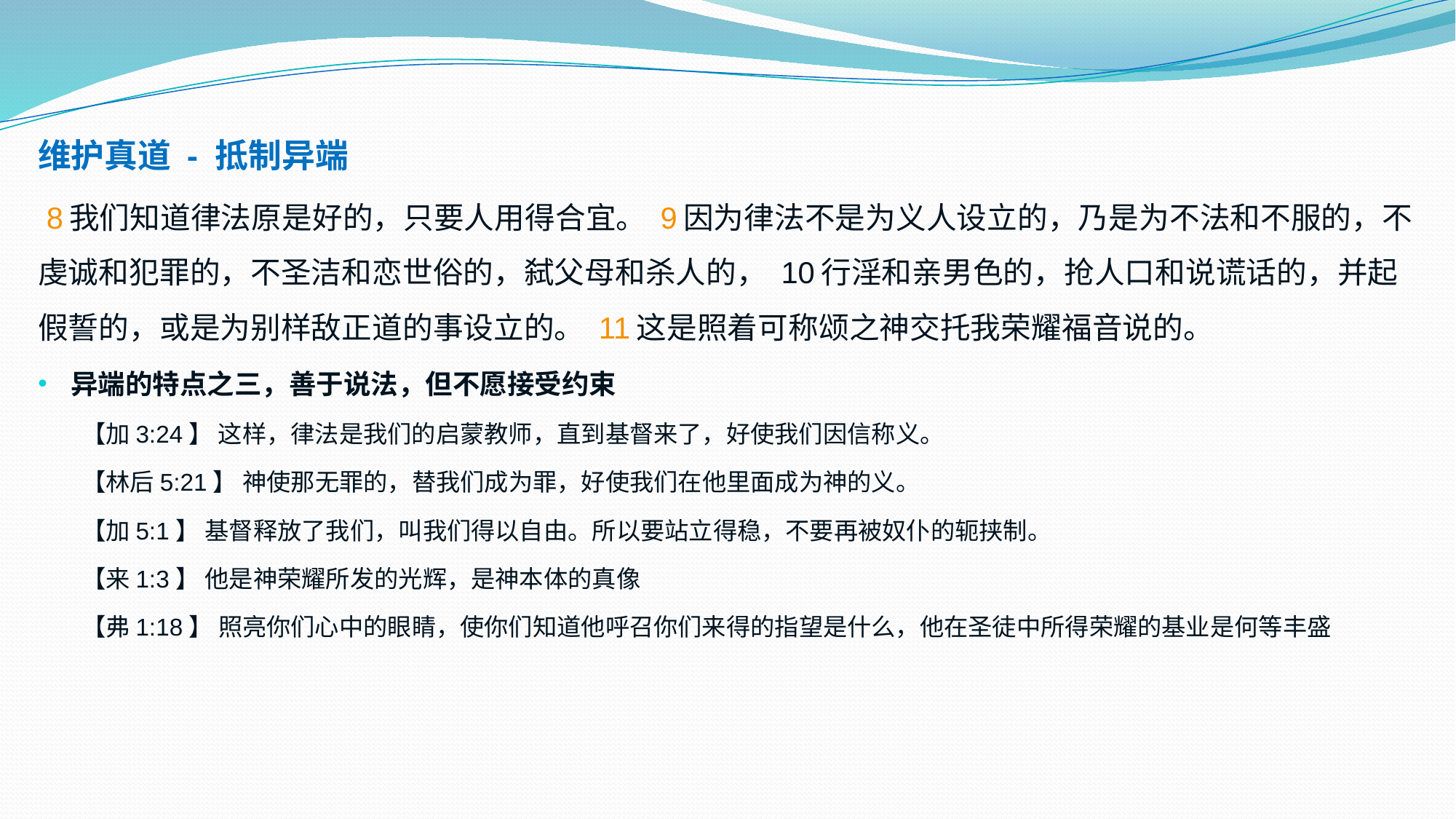

维护真道 - 抵制异端
 8 我们知道律法原是好的，只要人用得合宜。 9 因为律法不是为义人设立的，乃是为不法和不服的，不虔诚和犯罪的，不圣洁和恋世俗的，弑父母和杀人的， 10 行淫和亲男色的，抢人口和说谎话的，并起假誓的，或是为别样敌正道的事设立的。 11 这是照着可称颂之神交托我荣耀福音说的。
异端的特点之三，善于说法，但不愿接受约束
【加3:24】 这样，律法是我们的启蒙教师，直到基督来了，好使我们因信称义。
【林后5:21】 神使那无罪的，替我们成为罪，好使我们在他里面成为神的义。
【加5:1】 基督释放了我们，叫我们得以自由。所以要站立得稳，不要再被奴仆的轭挟制。
【来1:3】 他是神荣耀所发的光辉，是神本体的真像
【弗1:18】 照亮你们心中的眼睛，使你们知道他呼召你们来得的指望是什么，他在圣徒中所得荣耀的基业是何等丰盛